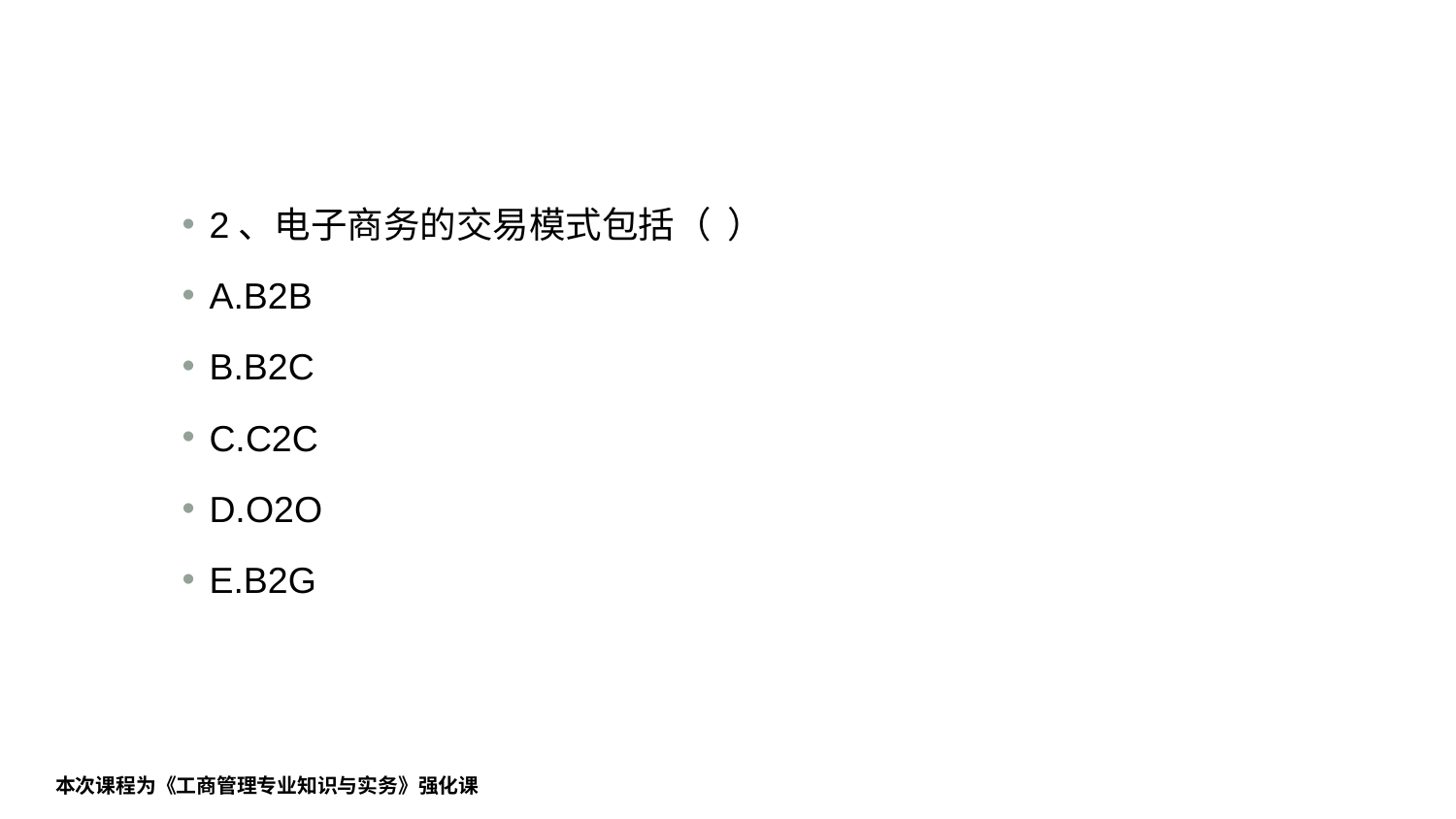

#
2、电子商务的交易模式包括（  ）
A.B2B
B.B2C
C.C2C
D.O2O
E.B2G